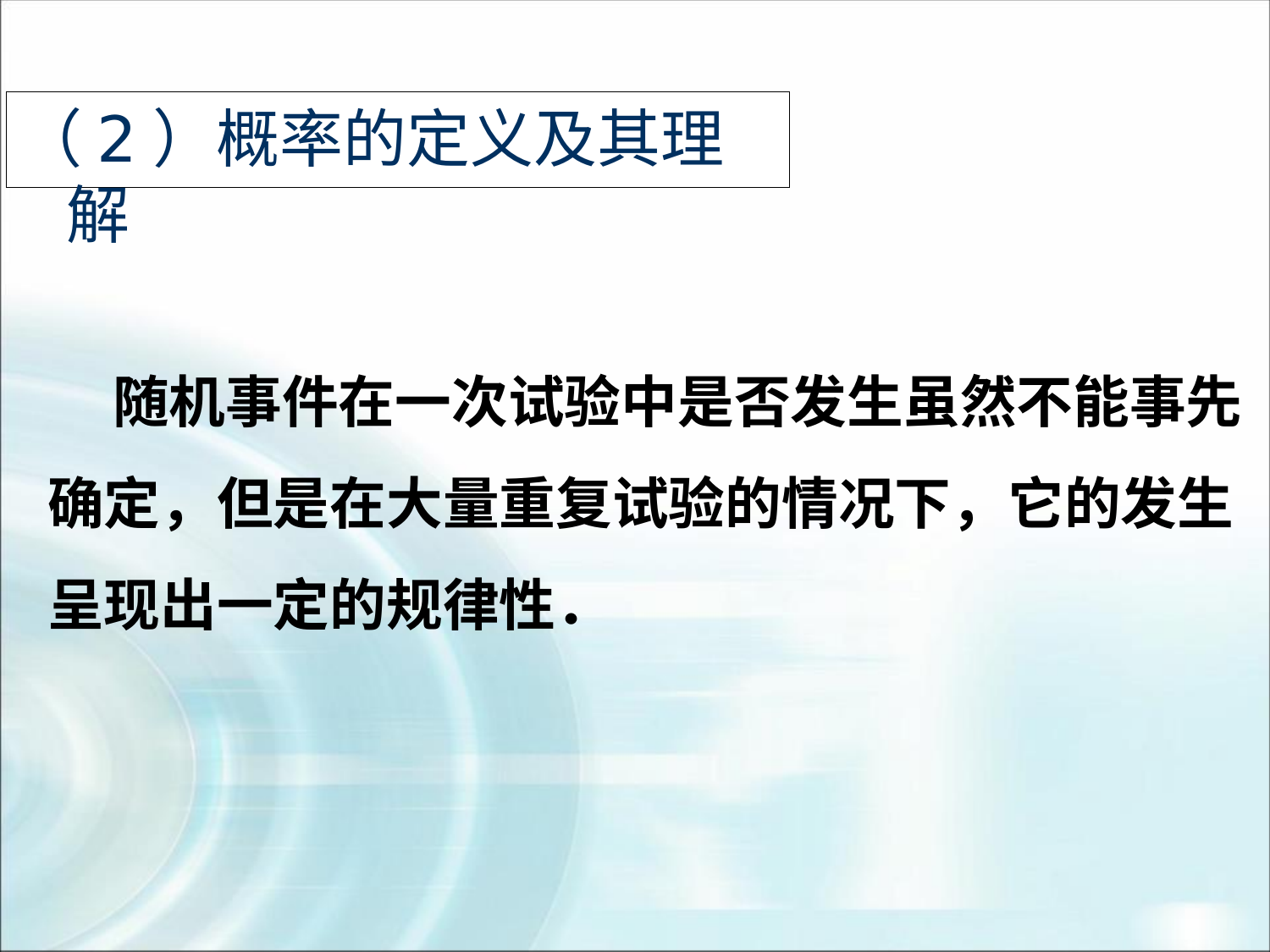

（2）概率的定义及其理解
    随机事件在一次试验中是否发生虽然不能事先确定，但是在大量重复试验的情况下，它的发生呈现出一定的规律性．